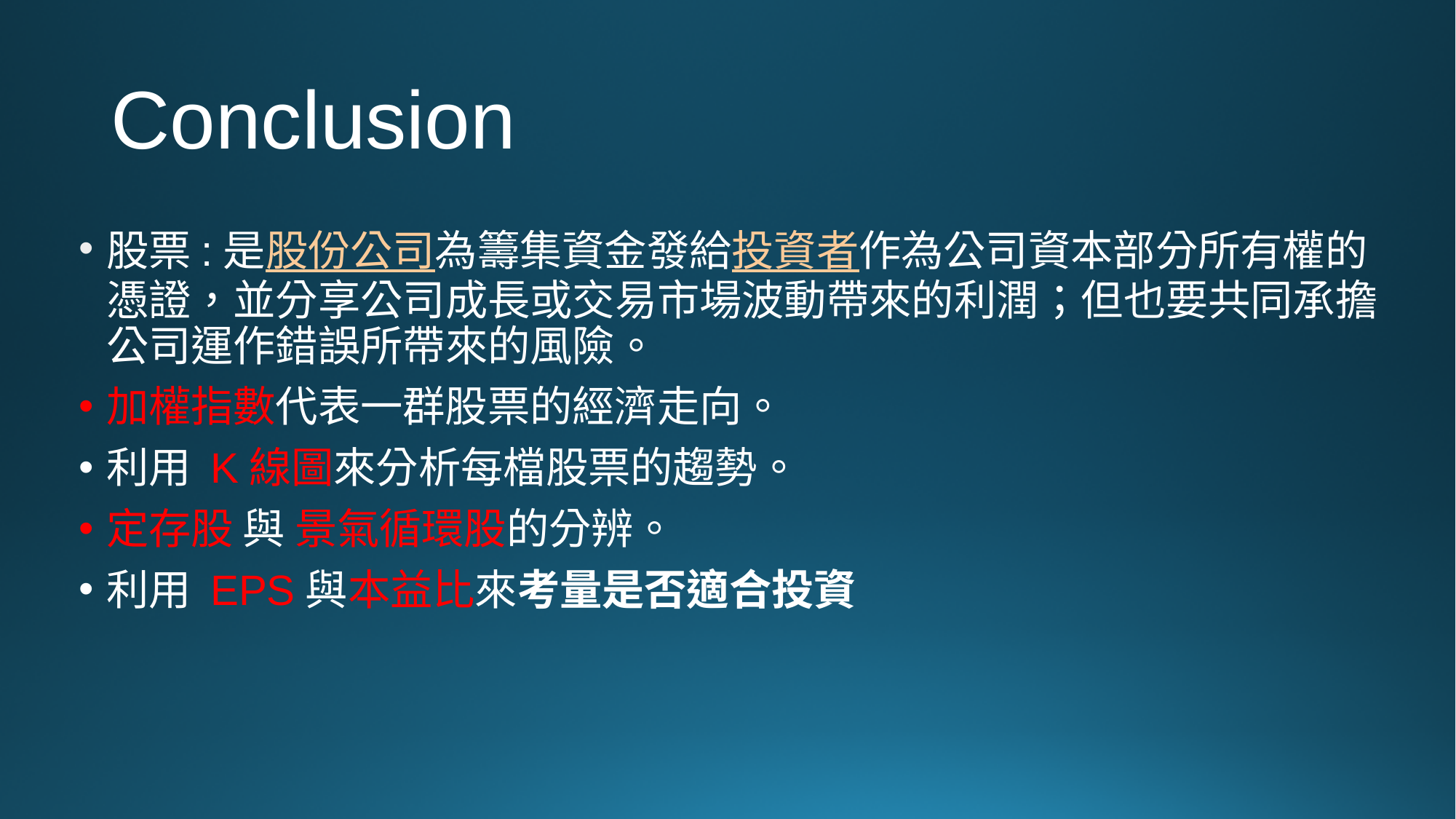

# Conclusion
股票:是股份公司為籌集資金發給投資者作為公司資本部分所有權的憑證，並分享公司成長或交易市場波動帶來的利潤；但也要共同承擔公司運作錯誤所帶來的風險。
加權指數代表一群股票的經濟走向。
利用 K線圖來分析每檔股票的趨勢。
定存股 與 景氣循環股的分辨。
利用 EPS與本益比來考量是否適合投資